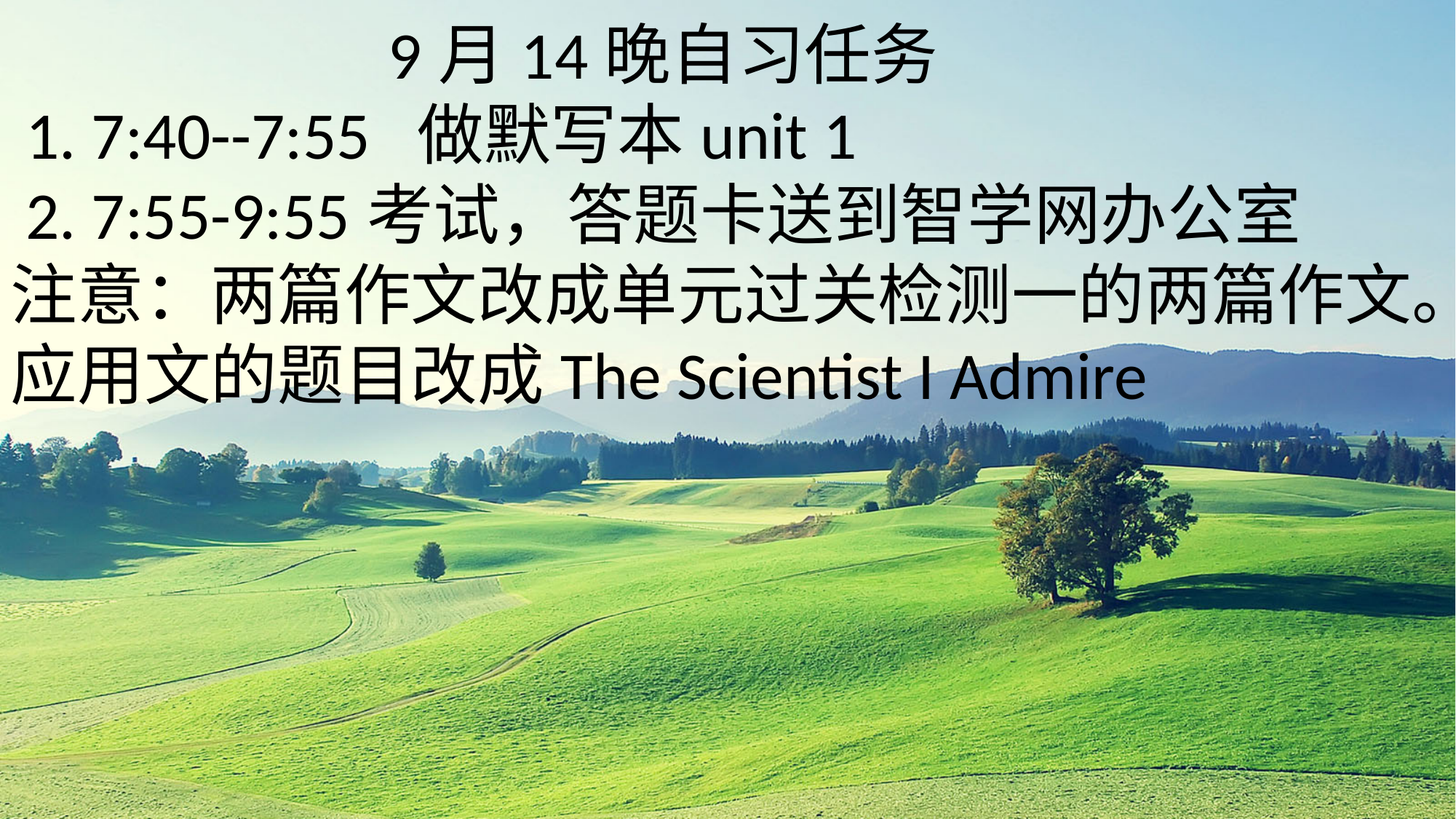

9月14晚自习任务
 1. 7:40--7:55  做默写本unit 1
 2. 7:55-9:55考试，答题卡送到智学网办公室
注意：两篇作文改成单元过关检测一的两篇作文。应用文的题目改成The Scientist I Admire